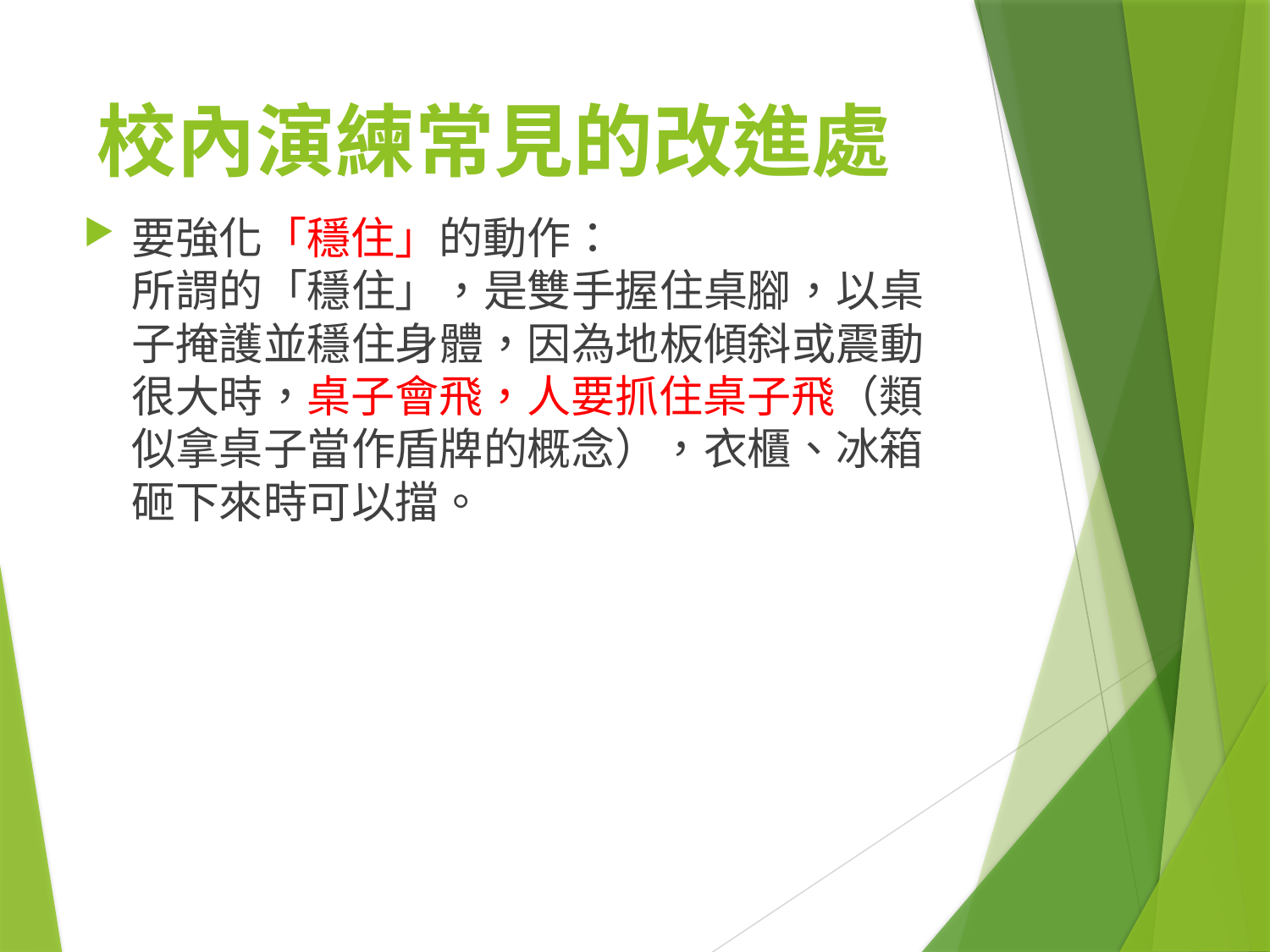

# 校內演練常見的改進處
要強化「穩住」的動作：
所謂的「穩住」，是雙手握住桌腳，以桌子掩護並穩住身體，因為地板傾斜或震動很大時，桌子會飛，人要抓住桌子飛（類似拿桌子當作盾牌的概念），衣櫃、冰箱砸下來時可以擋。